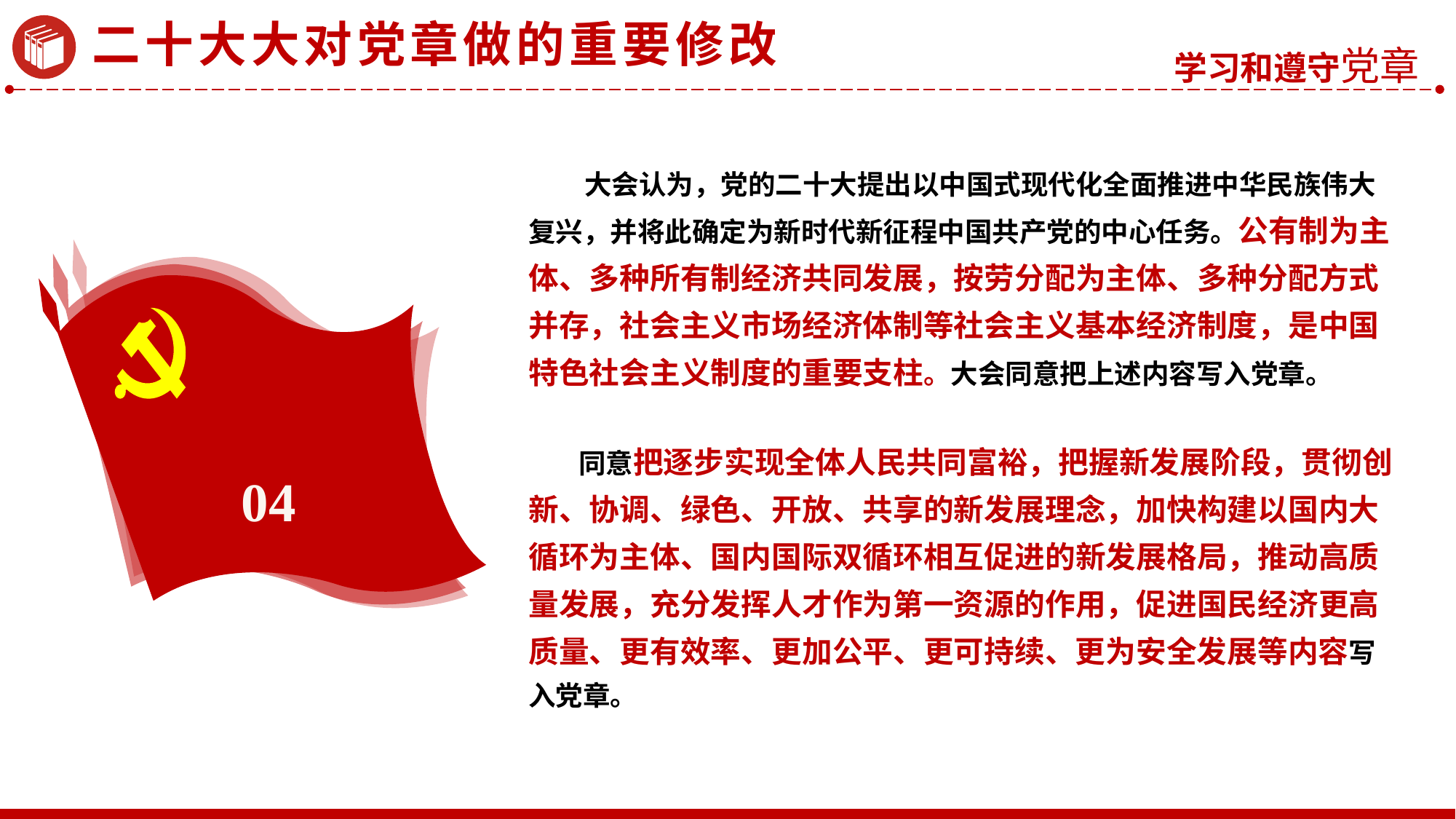

二十大大对党章做的重要修改
        大会认为，党的二十大提出以中国式现代化全面推进中华民族伟大复兴，并将此确定为新时代新征程中国共产党的中心任务。公有制为主体、多种所有制经济共同发展，按劳分配为主体、多种分配方式并存，社会主义市场经济体制等社会主义基本经济制度，是中国特色社会主义制度的重要支柱。大会同意把上述内容写入党章。

       同意把逐步实现全体人民共同富裕，把握新发展阶段，贯彻创新、协调、绿色、开放、共享的新发展理念，加快构建以国内大循环为主体、国内国际双循环相互促进的新发展格局，推动高质量发展，充分发挥人才作为第一资源的作用，促进国民经济更高质量、更有效率、更加公平、更可持续、更为安全发展等内容写入党章。

04